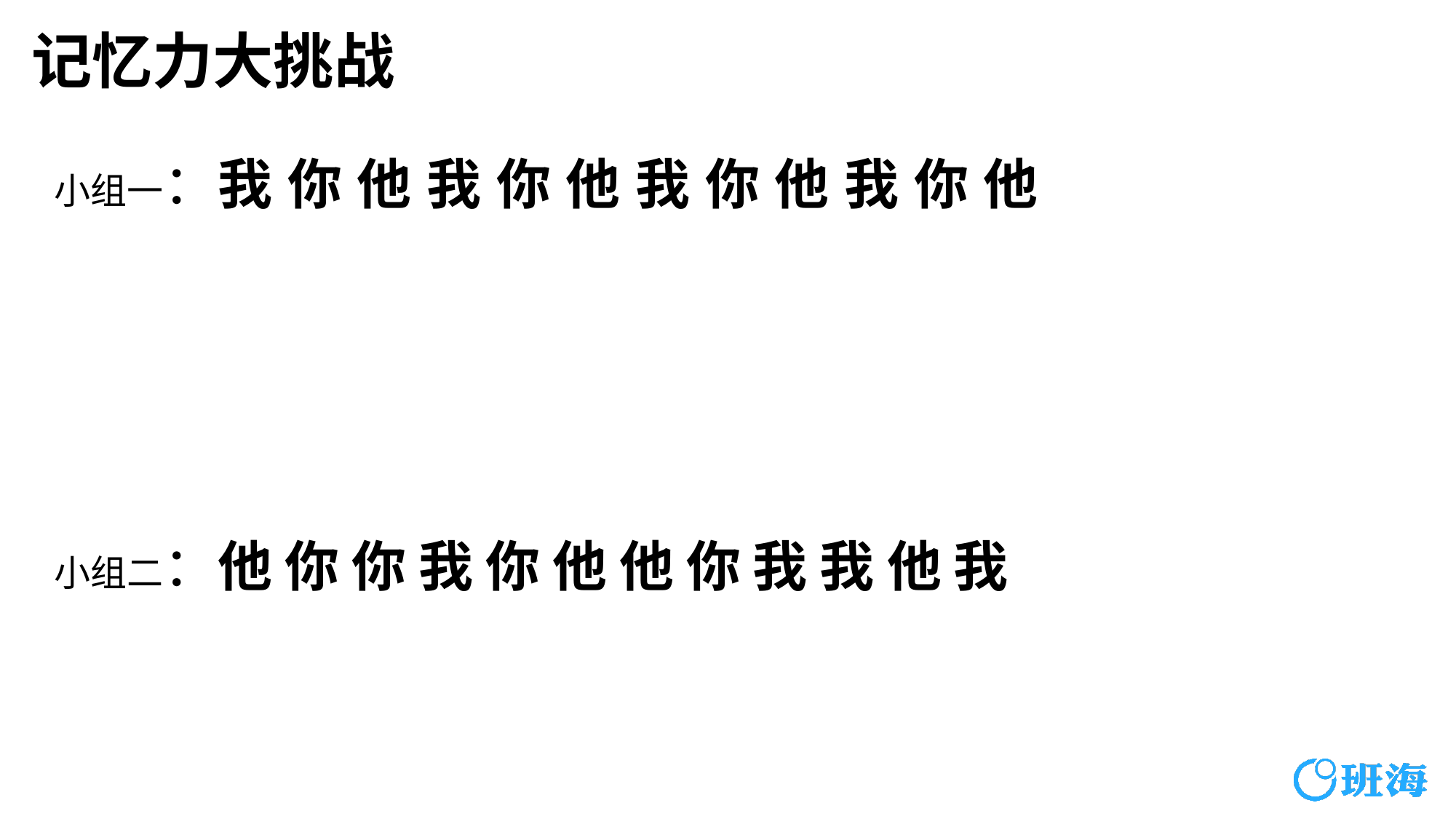

记忆力大挑战
小组一：我 你 他 我 你 他 我 你 他 我 你 他
小组二：他 你 你 我 你 他 他 你 我 我 他 我